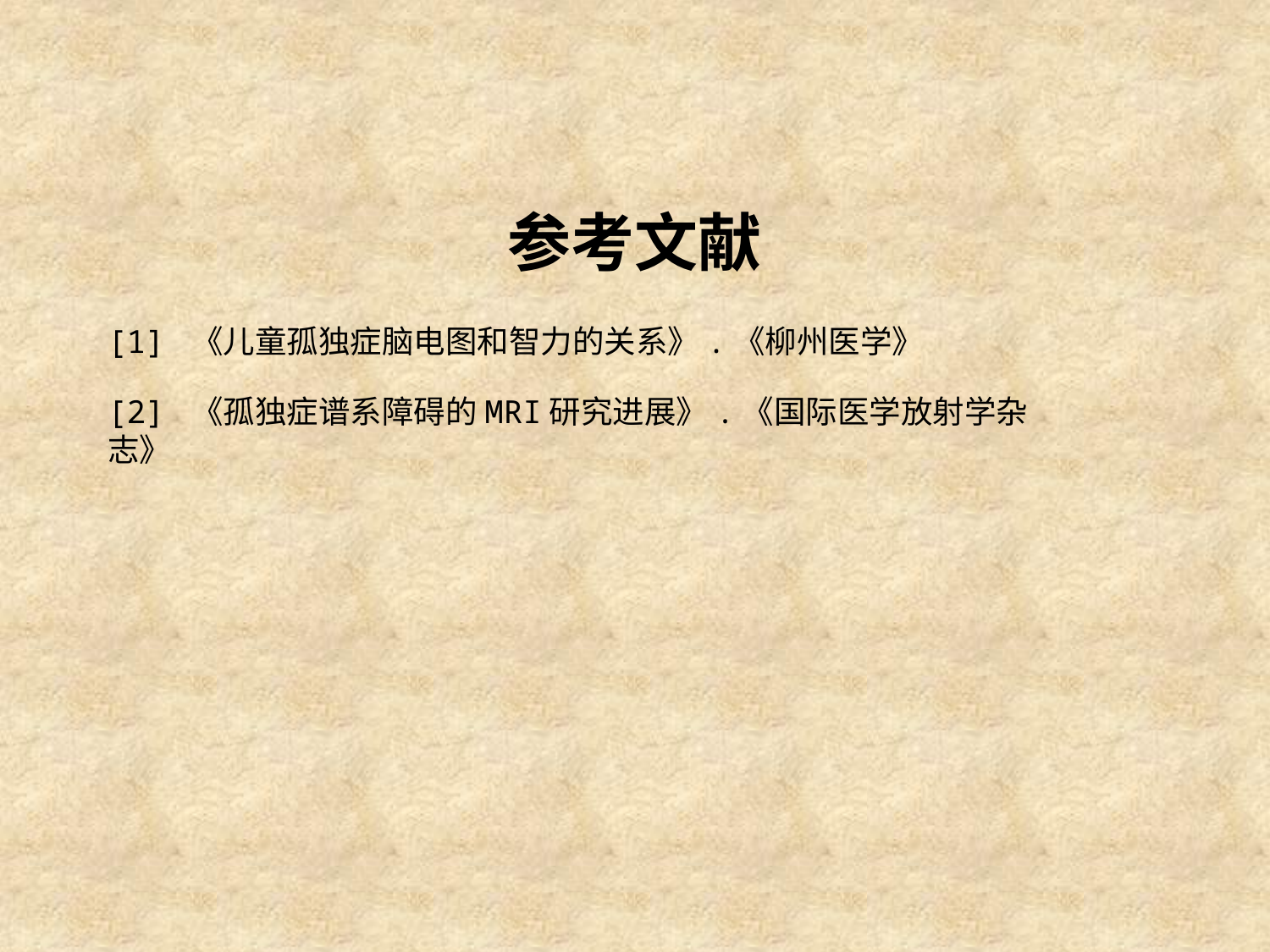

参考文献
[1] 《儿童孤独症脑电图和智力的关系》.《柳州医学》
[2] 《孤独症谱系障碍的MRI研究进展》.《国际医学放射学杂志》